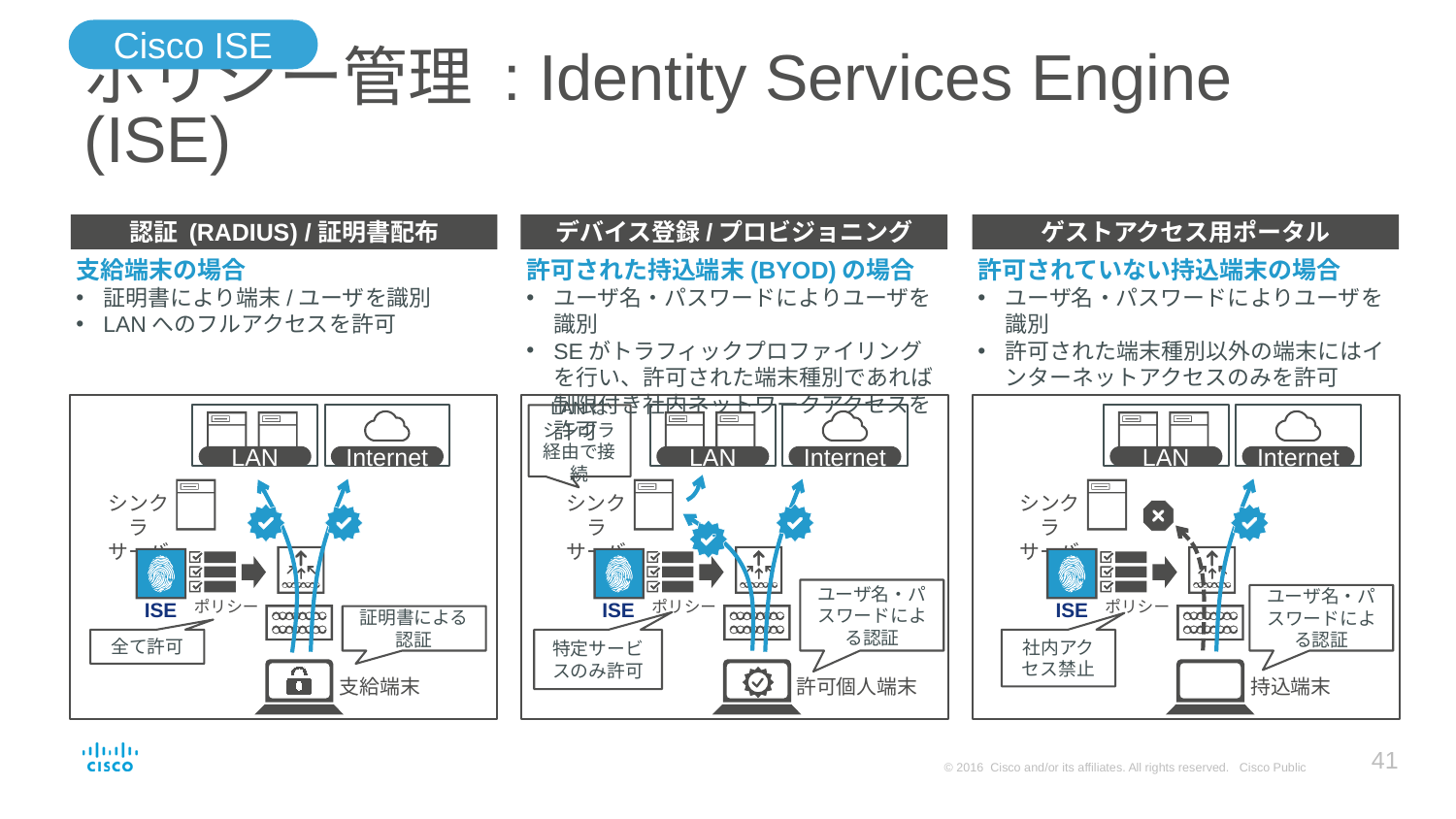

Cisco ISE
# ポリシー管理 : Identity Services Engine (ISE)
認証 (RADIUS) /証明書配布
デバイス登録/プロビジョニング
ゲストアクセス用ポータル
支給端末の場合
証明書により端末/ユーザを識別
LANへのフルアクセスを許可
許可された持込端末(BYOD)の場合
ユーザ名・パスワードによりユーザを識別
SEがトラフィックプロファイリングを行い、許可された端末種別であれば制限付き社内ネットワークアクセスを許可
許可されていない持込端末の場合
ユーザ名・パスワードによりユーザを識別
許可された端末種別以外の端末にはインターネットアクセスのみを許可

LAN
Internet

LAN
Internet

LAN
Internet
LANはシンクラ経由で接続

シンクラ
サーバ
シンクラ
サーバ
シンクラ
サーバ

ユーザ名・パスワードによる認証
ユーザ名・パスワードによる認証
ポリシー
ポリシー
ポリシー
ISE
ISE
ISE

証明書による認証
全て許可
特定サービスのみ許可
社内アクセス禁止

支給端末
許可個人端末
持込端末